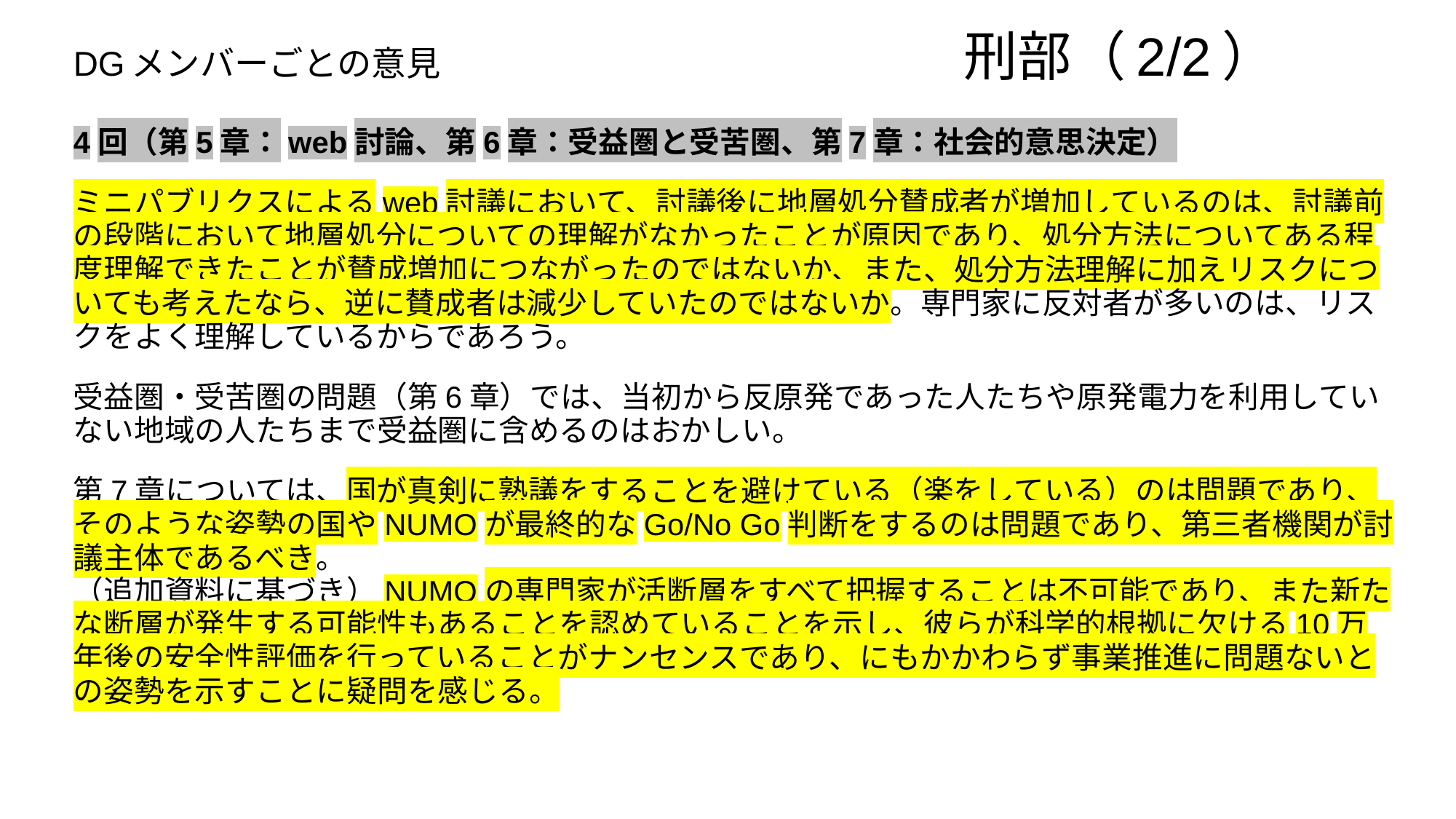

# DGメンバーごとの意見　　　　　　　　　　　　　　　 刑部（2/2）
4回（第5章：web討論、第6章：受益圏と受苦圏、第7章：社会的意思決定）
ミニパブリクスによるweb討議において、討議後に地層処分賛成者が増加しているのは、討議前の段階において地層処分についての理解がなかったことが原因であり、処分方法についてある程度理解できたことが賛成増加につながったのではないか、また、処分方法理解に加えリスクについても考えたなら、逆に賛成者は減少していたのではないか。専門家に反対者が多いのは、リスクをよく理解しているからであろう。
受益圏・受苦圏の問題（第6章）では、当初から反原発であった人たちや原発電力を利用していない地域の人たちまで受益圏に含めるのはおかしい。
第7章については、国が真剣に熟議をすることを避けている（楽をしている）のは問題であり、そのような姿勢の国やNUMOが最終的なGo/No Go判断をするのは問題であり、第三者機関が討議主体であるべき。
（追加資料に基づき）NUMOの専門家が活断層をすべて把握することは不可能であり、また新たな断層が発生する可能性もあることを認めていることを示し、彼らが科学的根拠に欠ける10万年後の安全性評価を行っていることがナンセンスであり、にもかかわらず事業推進に問題ないとの姿勢を示すことに疑問を感じる。